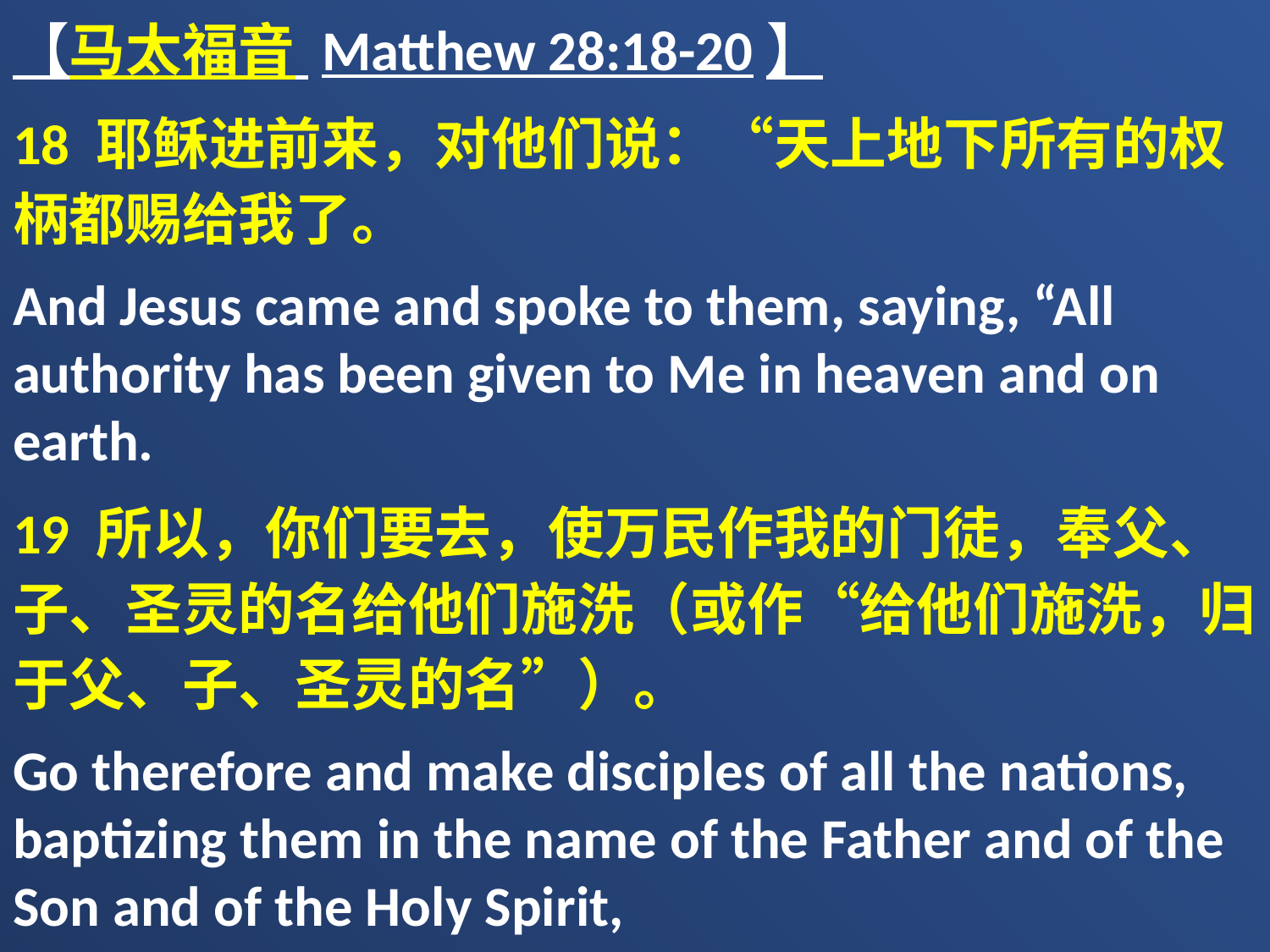

【马太福音 Matthew 28:18-20】
18 耶稣进前来，对他们说：“天上地下所有的权柄都赐给我了。
And Jesus came and spoke to them, saying, “All authority has been given to Me in heaven and on earth.
19 所以，你们要去，使万民作我的门徒，奉父、子、圣灵的名给他们施洗（或作“给他们施洗，归于父、子、圣灵的名”）。
Go therefore and make disciples of all the nations, baptizing them in the name of the Father and of the Son and of the Holy Spirit,